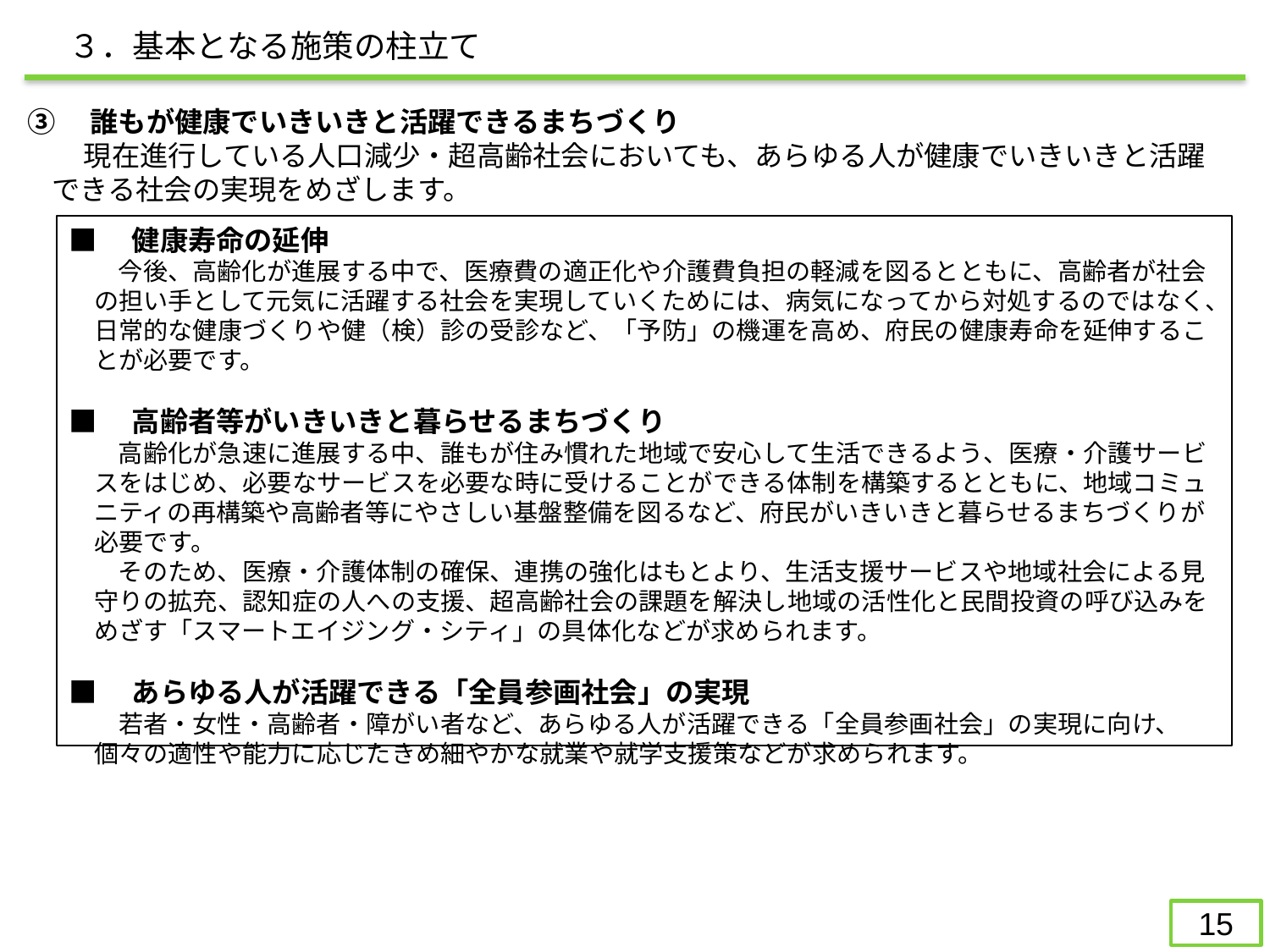

３．基本となる施策の柱立て
③　誰もが健康でいきいきと活躍できるまちづくり
　　現在進行している人口減少・超高齢社会においても、あらゆる人が健康でいきいきと活躍できる社会の実現をめざします。
■　健康寿命の延伸
　　今後、高齢化が進展する中で、医療費の適正化や介護費負担の軽減を図るとともに、高齢者が社会の担い手として元気に活躍する社会を実現していくためには、病気になってから対処するのではなく、日常的な健康づくりや健（検）診の受診など、「予防」の機運を高め、府民の健康寿命を延伸することが必要です。

■　高齢者等がいきいきと暮らせるまちづくり
　　高齢化が急速に進展する中、誰もが住み慣れた地域で安心して生活できるよう、医療・介護サービスをはじめ、必要なサービスを必要な時に受けることができる体制を構築するとともに、地域コミュニティの再構築や高齢者等にやさしい基盤整備を図るなど、府民がいきいきと暮らせるまちづくりが必要です。
　　そのため、医療・介護体制の確保、連携の強化はもとより、生活支援サービスや地域社会による見守りの拡充、認知症の人への支援、超高齢社会の課題を解決し地域の活性化と民間投資の呼び込みをめざす「スマートエイジング・シティ」の具体化などが求められます。

■　あらゆる人が活躍できる「全員参画社会」の実現
　　若者・女性・高齢者・障がい者など、あらゆる人が活躍できる「全員参画社会」の実現に向け、個々の適性や能力に応じたきめ細やかな就業や就学支援策などが求められます。

15